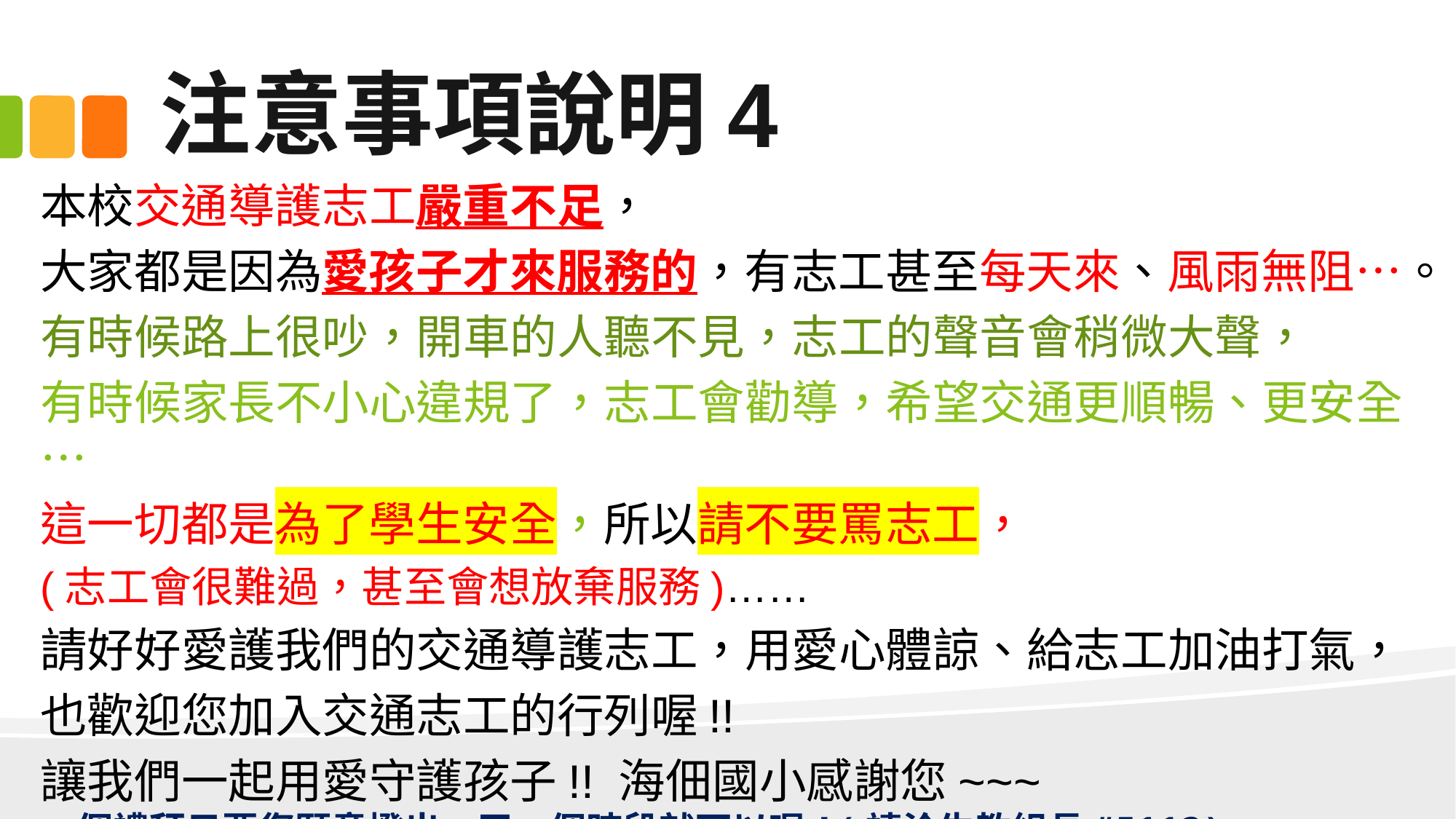

# 注意事項說明4
本校交通導護志工嚴重不足，
大家都是因為愛孩子才來服務的，有志工甚至每天來、風雨無阻…。
有時候路上很吵，開車的人聽不見，志工的聲音會稍微大聲，
有時候家長不小心違規了，志工會勸導，希望交通更順暢、更安全…
這一切都是為了學生安全，所以請不要罵志工，
(志工會很難過，甚至會想放棄服務)……
請好好愛護我們的交通導護志工，用愛心體諒、給志工加油打氣，
也歡迎您加入交通志工的行列喔!!
讓我們一起用愛守護孩子!! 海佃國小感謝您~~~
一個禮拜只要您願意撥出一天一個時段就可以喔!(請洽生教組長#5113)